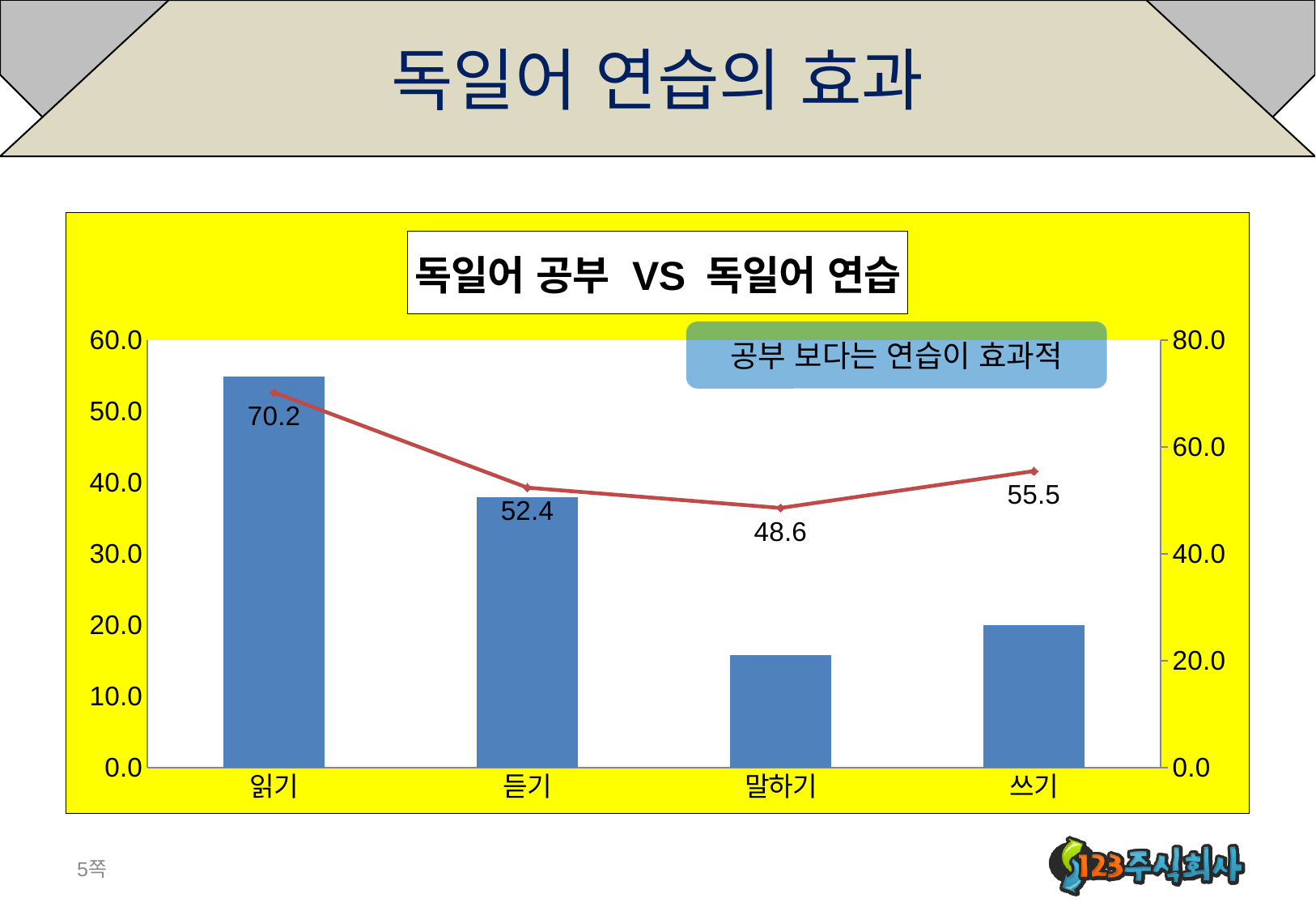

# 독일어 연습의 효과

### Chart: 독일어 공부 VS 독일어 연습

| Category | 공부 | 연습 |
|---|---|---|
| 읽기 | 54.9 | 70.2 |
| 듣기 | 38.0 | 52.4 |
| 말하기 | 15.8 | 48.6 |
| 쓰기 | 20.0 | 55.5 |
공부 보다는 연습이 효과적
5쪽